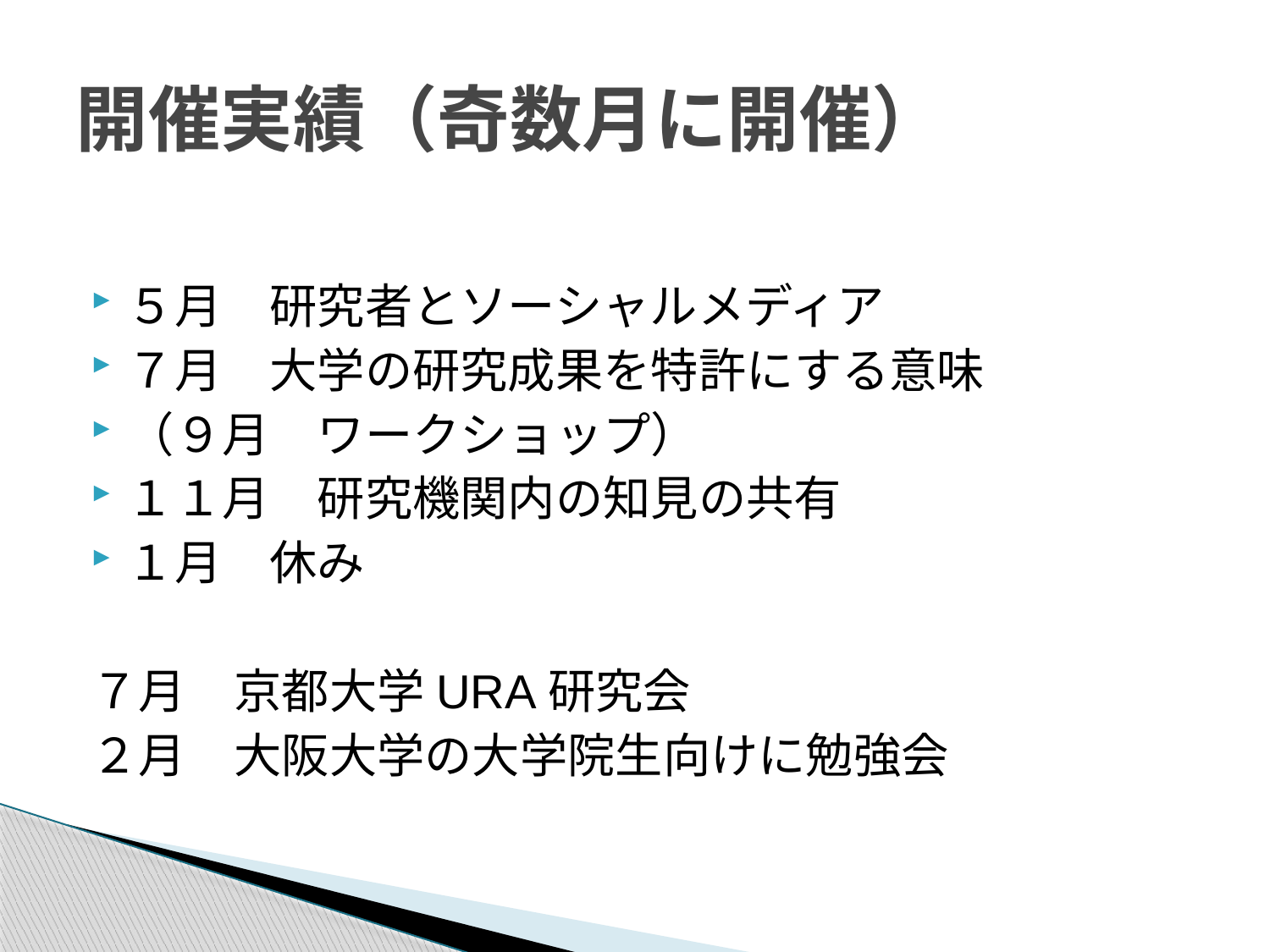

# 開催実績（奇数月に開催）

５月　研究者とソーシャルメディア
７月　大学の研究成果を特許にする意味
（９月　ワークショップ）
１１月　研究機関内の知見の共有
１月　休み

７月　京都大学URA研究会
２月　大阪大学の大学院生向けに勉強会